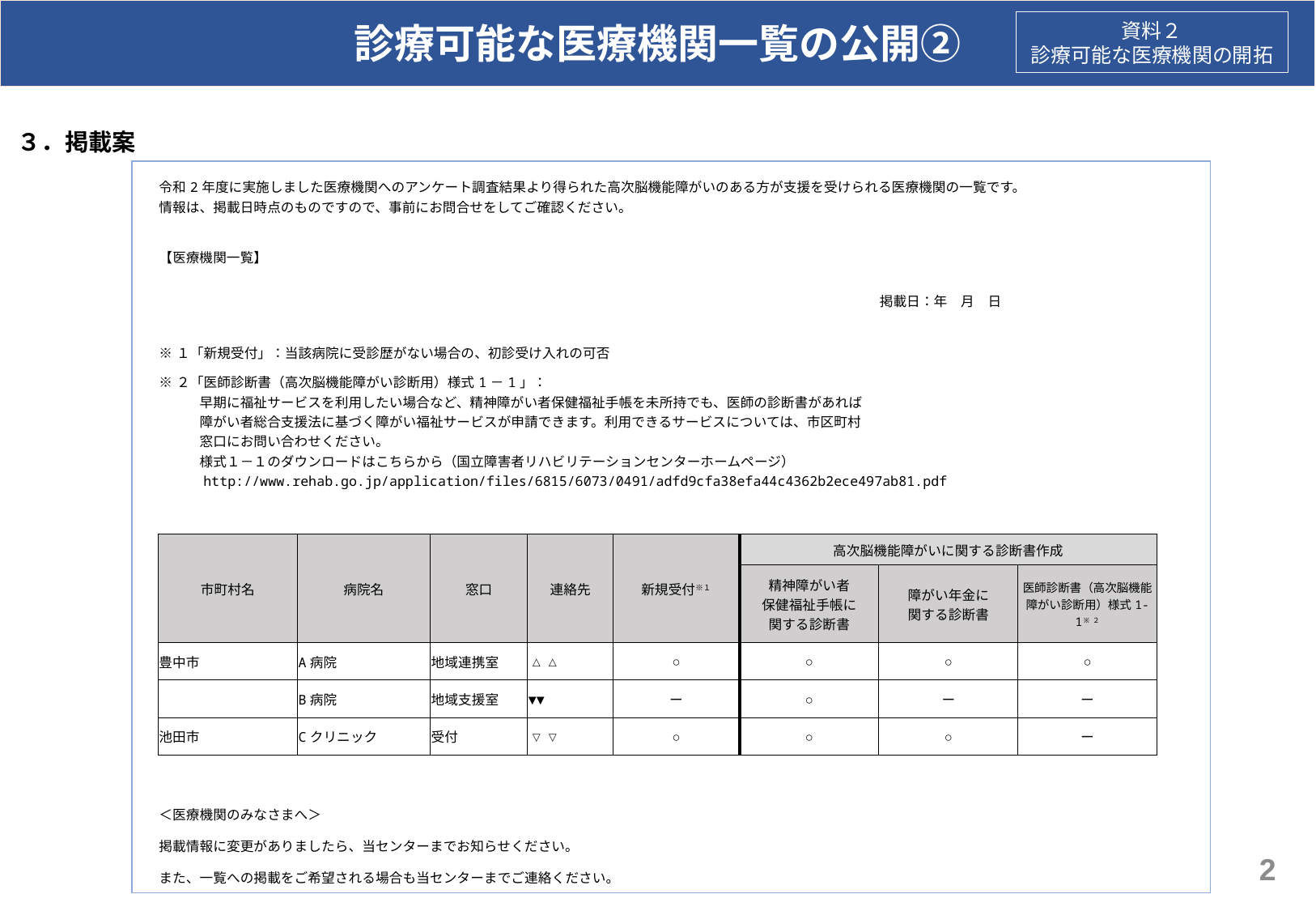

# 診療可能な医療機関一覧の公開②
資料２
診療可能な医療機関の開拓
３．掲載案
|  |
| --- |
| 令和2年度に実施しました医療機関へのアンケート調査結果より得られた高次脳機能障がいのある方が支援を受けられる医療機関の一覧です。 情報は、掲載日時点のものですので、事前にお問合せをしてご確認ください。 |  |  |  |  |  |  |  |
| --- | --- | --- | --- | --- | --- | --- | --- |
| 【医療機関一覧】 |  |  |  |  |  |  |  |
|  |  |  |  |  |  | 掲載日：年　月　日 |  |
|  |  |  |  |  |  |  |  |
| ※１「新規受付」：当該病院に受診歴がない場合の、初診受け入れの可否 |  |  |  |  |  |  |  |
| ※２「医師診断書（高次脳機能障がい診断用）様式1－1」： 　　　早期に福祉サービスを利用したい場合など、精神障がい者保健福祉手帳を未所持でも、医師の診断書があれば　　 　　　障がい者総合支援法に基づく障がい福祉サービスが申請できます。利用できるサービスについては、市区町村 　　　窓口にお問い合わせください。 　　　様式１－１のダウンロードはこちらから（国立障害者リハビリテーションセンターホームページ） 　　　http://www.rehab.go.jp/application/files/6815/6073/0491/adfd9cfa38efa44c4362b2ece497ab81.pdf |  |  |  |  |  |  |  |
|  |  |  |  |  |  |  |  |
| 市町村名 | 病院名 | 窓口 | 連絡先 | 新規受付※１ | 高次脳機能障がいに関する診断書作成 |  |  |
|  |  |  |  |  | 精神障がい者 保健福祉手帳に 関する診断書 | 障がい年金に 関する診断書 | 医師診断書（高次脳機能障がい診断用）様式1-1※２ |
| 豊中市 | A病院 | 地域連携室 | △△ | ○ | ○ | ○ | ○ |
|  | B病院 | 地域支援室 | ▼▼ | ー | ○ | ー | ー |
| 池田市 | Cクリニック | 受付 | ▽▽ | ○ | ○ | ○ | ー |
|  |  |  |  |  |  |  |  |
|  |  |  |  |  |  |  |  |
| ＜医療機関のみなさまへ＞ |  |  |  |  |  |  |  |
| 掲載情報に変更がありましたら、当センターまでお知らせください。 |  |  |  |  |  |  |  |
| また、一覧への掲載をご希望される場合も当センターまでご連絡ください。 |  |  |  |  |  |  |  |
2